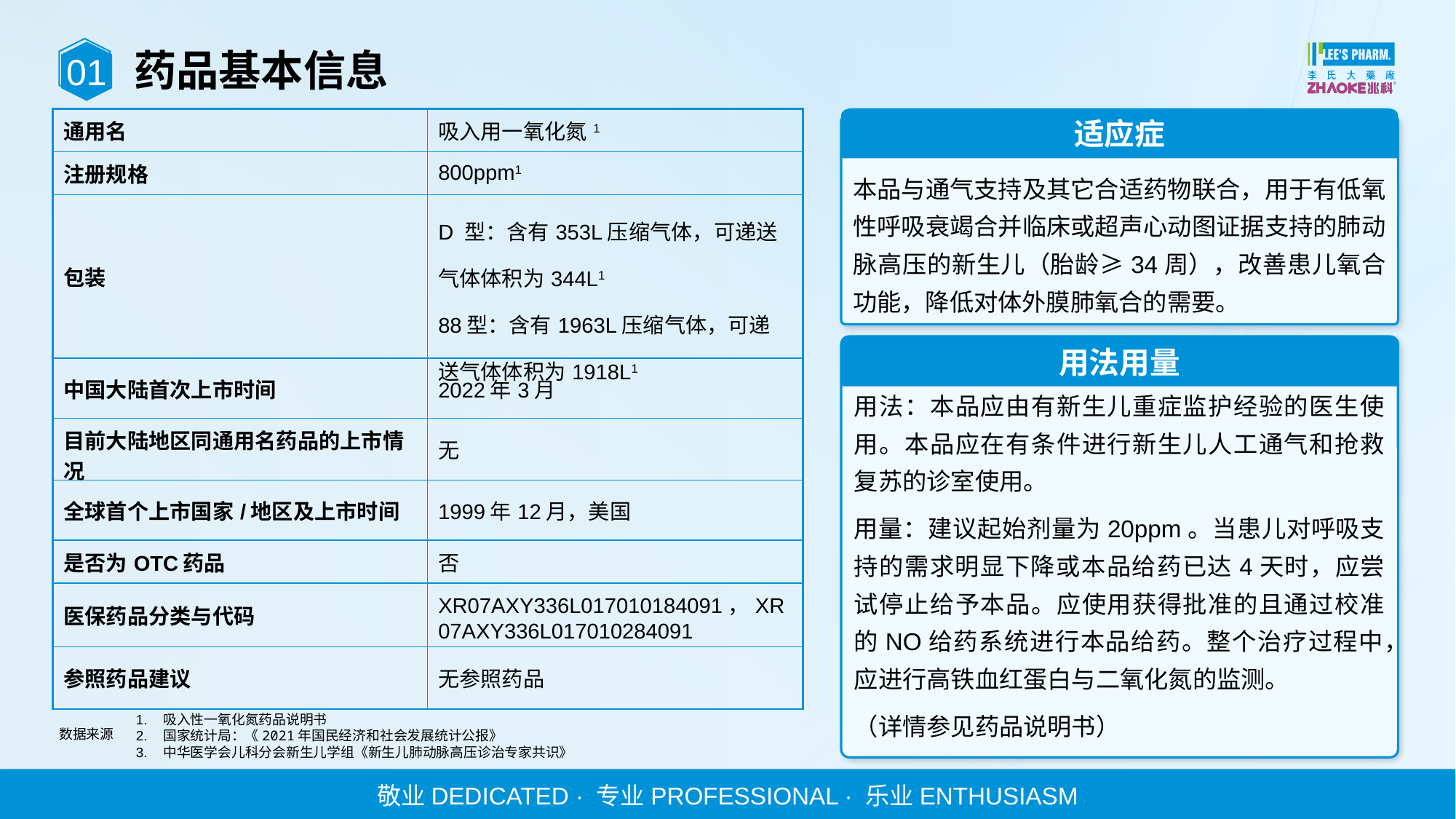

01
药品基本信息
适应症
| 通用名 | 吸入用一氧化氮1 |
| --- | --- |
| 注册规格 | 800ppm1 |
| 包装 | D 型：含有353L压缩气体，可递送气体体积为344L1 88型：含有1963L压缩气体，可递送气体体积为1918L1 |
| 中国大陆首次上市时间 | 2022年3月 |
| 目前大陆地区同通用名药品的上市情况 | 无 |
| 全球首个上市国家/地区及上市时间 | 1999年12月，美国 |
| 是否为OTC药品 | 否 |
| 医保药品分类与代码 | XR07AXY336L017010184091，XR07AXY336L017010284091 |
| 参照药品建议 | 无参照药品 |

本品与通气支持及其它合适药物联合，用于有低氧性呼吸衰竭合并临床或超声心动图证据支持的肺动脉高压的新生儿（胎龄≥34周），改善患儿氧合功能，降低对体外膜肺氧合的需要。

用法：本品应由有新生儿重症监护经验的医生使用。本品应在有条件进行新生儿人工通气和抢救复苏的诊室使用。
用量：建议起始剂量为20ppm。当患儿对呼吸支持的需求明显下降或本品给药已达4天时，应尝试停止给予本品。应使用获得批准的且通过校准的NO给药系统进行本品给药。整个治疗过程中，应进行高铁血红蛋白与二氧化氮的监测。
（详情参见药品说明书）
用法用量
吸入性一氧化氮药品说明书
国家统计局：《2021年国民经济和社会发展统计公报》
中华医学会儿科分会新生儿学组《新生儿肺动脉高压诊治专家共识》
数据来源